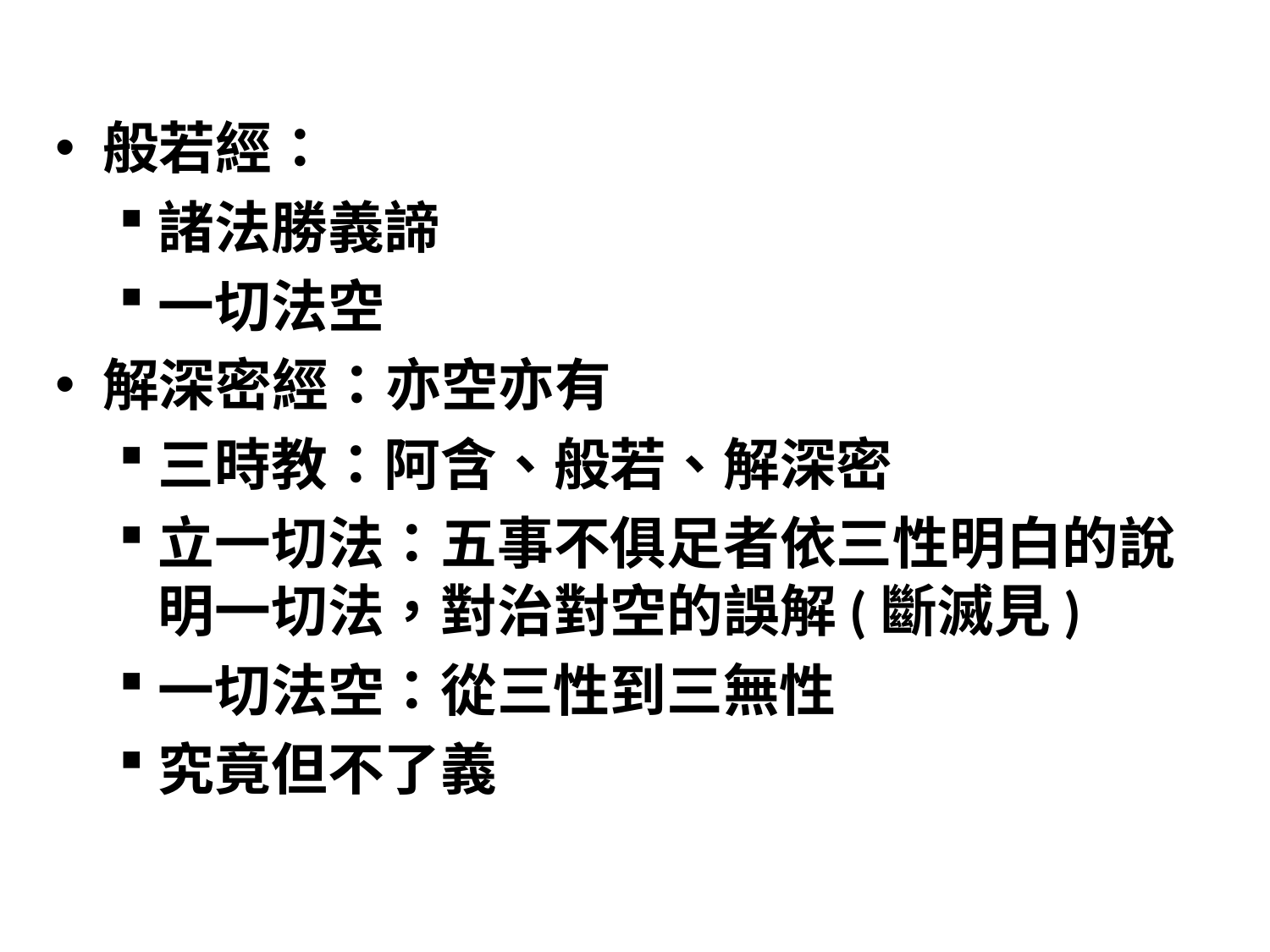

般若經：
諸法勝義諦
一切法空
解深密經：亦空亦有
三時教：阿含、般若、解深密
立一切法：五事不俱足者依三性明白的說明一切法，對治對空的誤解(斷滅見)
一切法空：從三性到三無性
究竟但不了義